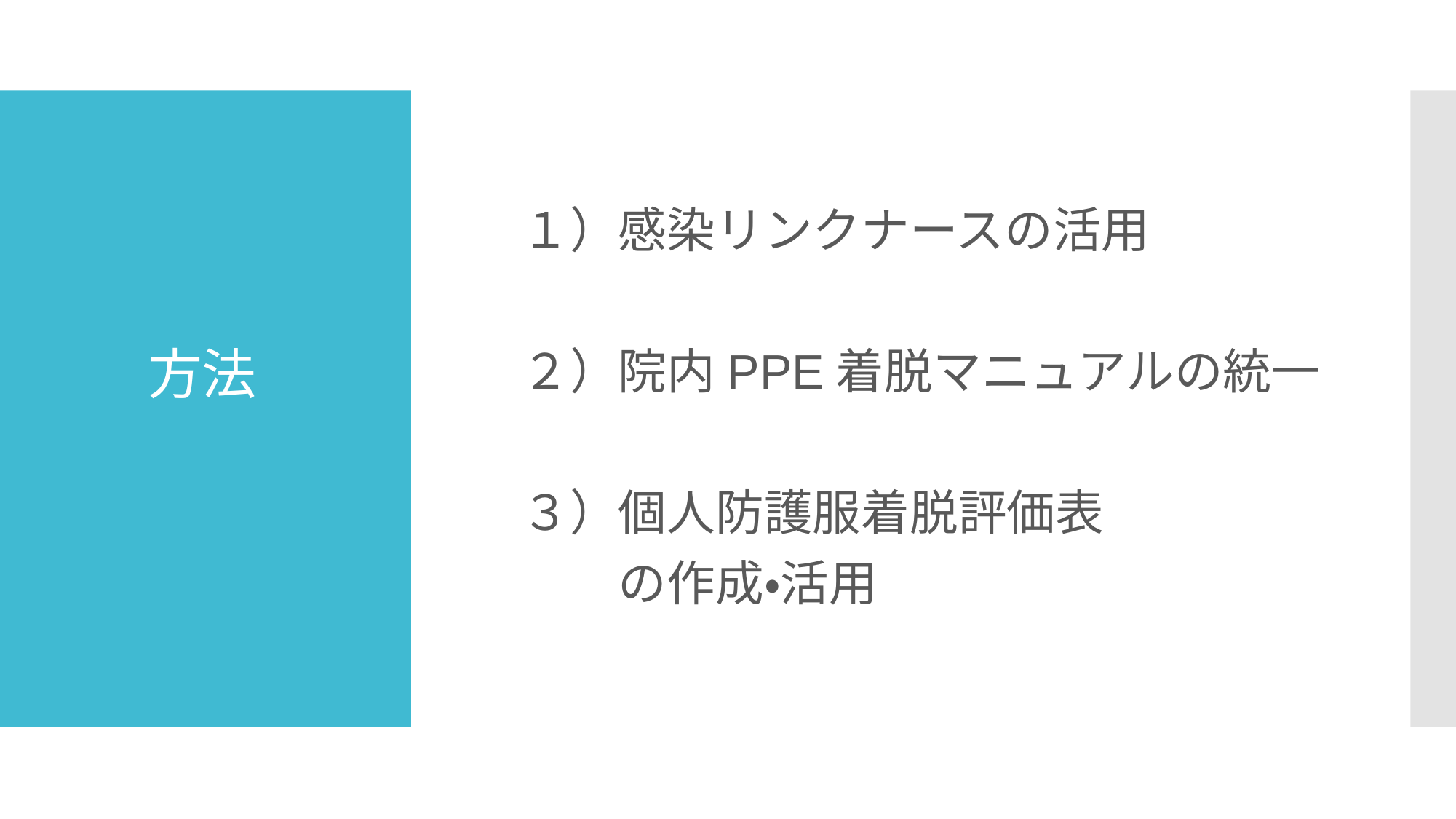

１）感染リンクナースの活用

　２）院内PPE着脱マニュアルの統一

　３）個人防護服着脱評価表
　　　の作成・活用
# 方法